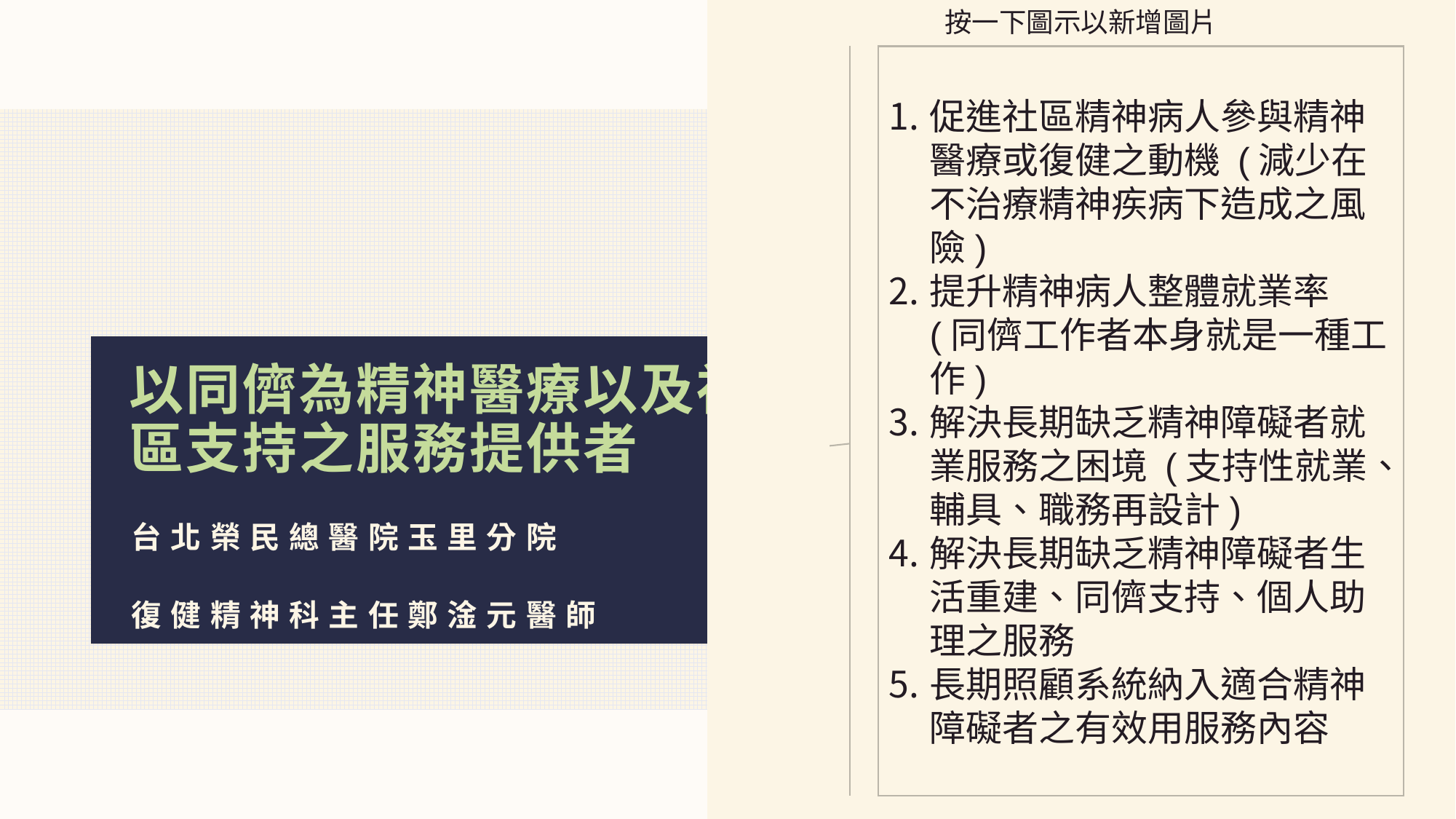

促進社區精神病人參與精神醫療或復健之動機 (減少在不治療精神疾病下造成之風險)
提升精神病人整體就業率 (同儕工作者本身就是一種工作)
解決長期缺乏精神障礙者就業服務之困境 (支持性就業、輔具、職務再設計)
解決長期缺乏精神障礙者生活重建、同儕支持、個人助理之服務
長期照顧系統納入適合精神障礙者之有效用服務內容
# 以同儕為精神醫療以及社區支持之服務提供者
台北榮民總醫院玉里分院
復健精神科主任鄭淦元醫師